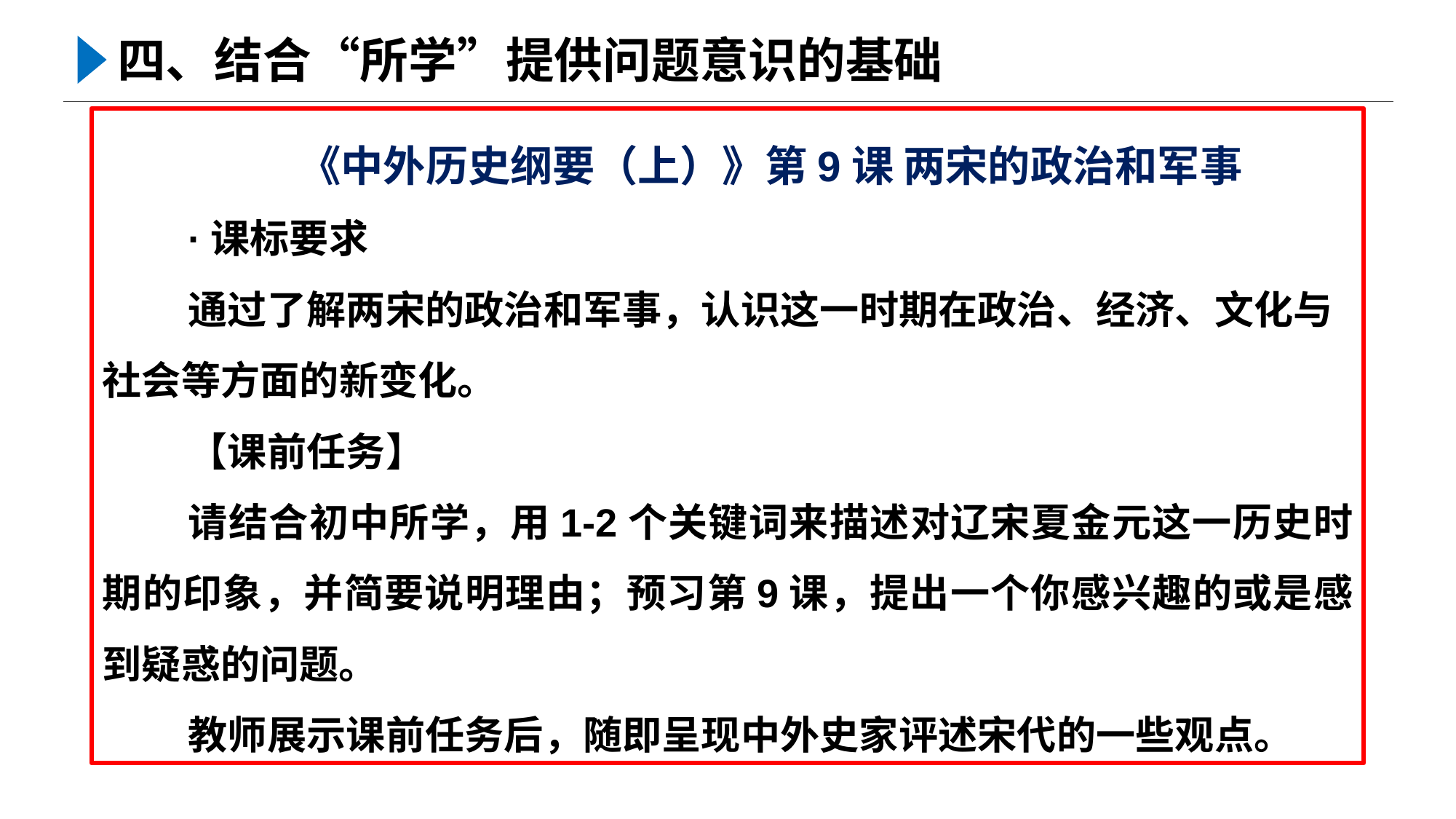

四、结合“所学”提供问题意识的基础

《中外历史纲要（上）》第9课 两宋的政治和军事
·课标要求
通过了解两宋的政治和军事，认识这一时期在政治、经济、文化与社会等方面的新变化。
【课前任务】
请结合初中所学，用1-2个关键词来描述对辽宋夏金元这一历史时期的印象，并简要说明理由；预习第9课，提出一个你感兴趣的或是感到疑惑的问题。
教师展示课前任务后，随即呈现中外史家评述宋代的一些观点。